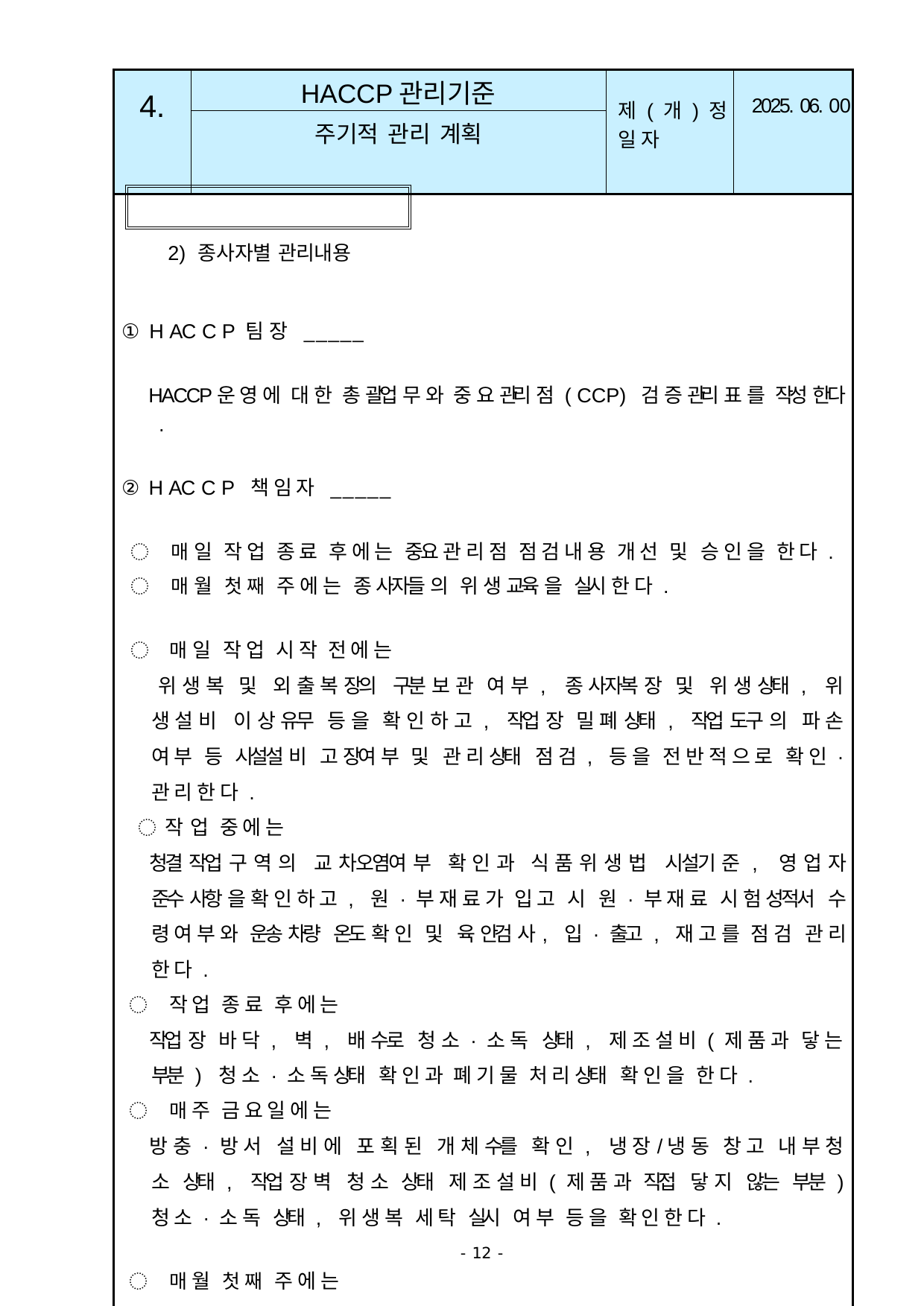

| 4. | HACCP관리기준 | 제 ( 개 ) 정 일 자 | 2025. 06. 00 |
| --- | --- | --- | --- |
|  | 주기적 관리 계획 |  |  |
| 2) 종사자별 관리내용 ① H AC C P 팀 장 \_\_\_\_\_ HACCP운 영 에 대 한 총 괄업 무 와 중 요 관리 점 ( CCP) 검 증 관리 표 를 작성 한다 . ② H AC C P 책 임 자 \_\_\_\_\_ ◌ 매 일 작 업 종 료 후 에 는 중요 관 리 점 점 검 내 용 개 선 및 승 인 을 한 다 . ◌ 매 월 첫 째 주 에 는 종 사자들 의 위 생 교육 을 실시 한 다 . ◌ 매 일 작 업 시 작 전 에 는 위 생 복 및 외 출 복 장의 구분 보 관 여 부 , 종 사자복 장 및 위 생 상태 , 위 생 설 비 이 상 유무 등 을 확 인 하 고 , 작업 장 밀 폐 상태 , 작업 도구 의 파 손 여 부 등 시설설 비 고 장여 부 및 관 리 상태 점 검 , 등 을 전 반 적 으 로 확 인 · 관 리 한 다 . ◌작 업 중 에 는 청결 작업 구 역 의 교 차오염여 부 확 인 과 식 품 위 생 법 시설기 준 , 영 업 자 준수 사항 을 확 인 하 고 , 원 · 부 재 료 가 입 고 시 원 · 부 재 료 시 험 성적서 수 령 여 부 와 운송 차량 온도 확 인 및 육 안검 사, 입 · 출고 , 재 고 를 점 검 관 리 한 다 . ◌ 작 업 종 료 후 에 는 작업 장 바 닥 , 벽 , 배 수로 청 소 · 소 독 상태 , 제 조 설 비 ( 제 품 과 닿 는 부분 ) 청 소 · 소 독 상태 확 인 과 폐 기 물 처 리 상태 확 인 을 한 다 . ◌ 매 주 금 요 일 에 는 방 충 · 방 서 설 비 에 포 획 된 개 체 수를 확 인 , 냉 장/냉 동 창 고 내 부 청 소 상태 , 작업 장 벽 청 소 상태 제 조 설 비 ( 제 품 과 직접 닿 지 않는 부분 ) 청 소 · 소 독 상태 , 위 생 복 세 탁 실시 여 부 등 을 확 인 한 다 . ◌ 매 월 첫 째 주 에 는 작업 장 전체 청 소 상태 를 확 인 한 다 . ◌ 2개 월 마 다 첫 째 주 에 는 완 제 품 자가품 질 검 사를 의 뢰 확 인 한 다 . ◌ H ACCP 책 임 자는 ③④⑤⑥ 을 겸 할 수 잇 다 |  |  |  |

- 12 -